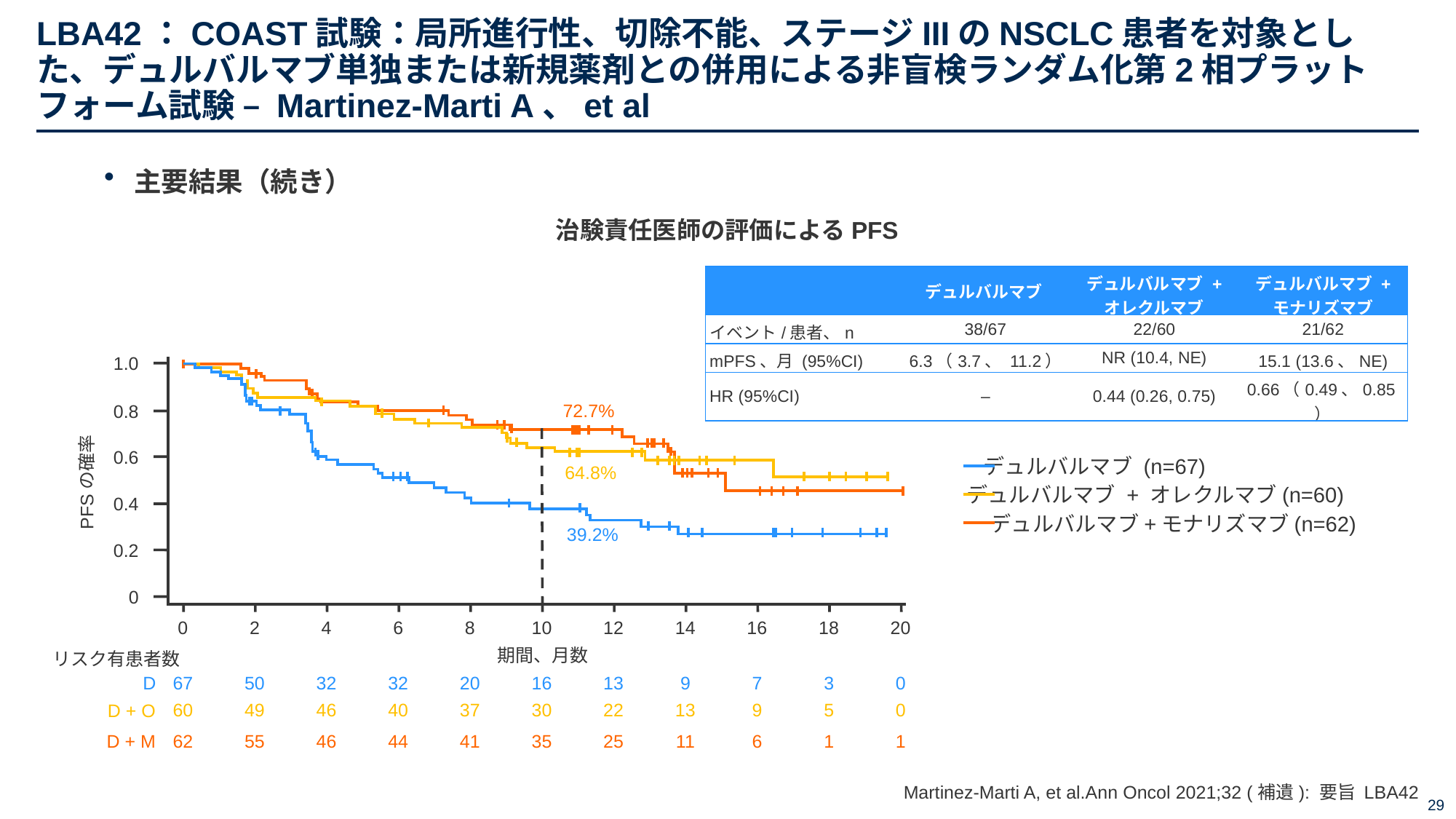

# LBA42：COAST試験：局所進行性、切除不能、ステージIIIのNSCLC患者を対象とした、デュルバルマブ単独または新規薬剤との併用による非盲検ランダム化第2相プラットフォーム試験 – Martinez-Marti A、et al
主要結果（続き）
治験責任医師の評価によるPFS
|  | デュルバルマブ | デュルバルマブ + オレクルマブ | デュルバルマブ + モナリズマブ |
| --- | --- | --- | --- |
| イベント/患者、n | 38/67 | 22/60 | 21/62 |
| mPFS、月 (95%CI) | 6.3（3.7、 11.2） | NR (10.4, NE) | 15.1 (13.6、NE) |
| HR (95%CI) | – | 0.44 (0.26, 0.75) | 0.66（0.49、0.85） |
1.0

72.7%
0.8

0.6
デュルバルマブ (n=67)
64.8%

PFSの確率
デュルバルマブ + オレクルマブ(n=60)
0.4

デュルバルマブ+モナリズマブ(n=62)
39.2%
0.2

0

0
2
4
6
8
10
12
14
16
18
20
期間、月数
リスク有患者数
D
67
50
32
32
20
16
13
9
7
3
0
D + O
60
49
46
40
37
30
22
13
9
5
0
D + M
62
55
46
44
41
35
25
11
6
1
1
Martinez-Marti A, et al.Ann Oncol 2021;32 (補遺): 要旨 LBA42